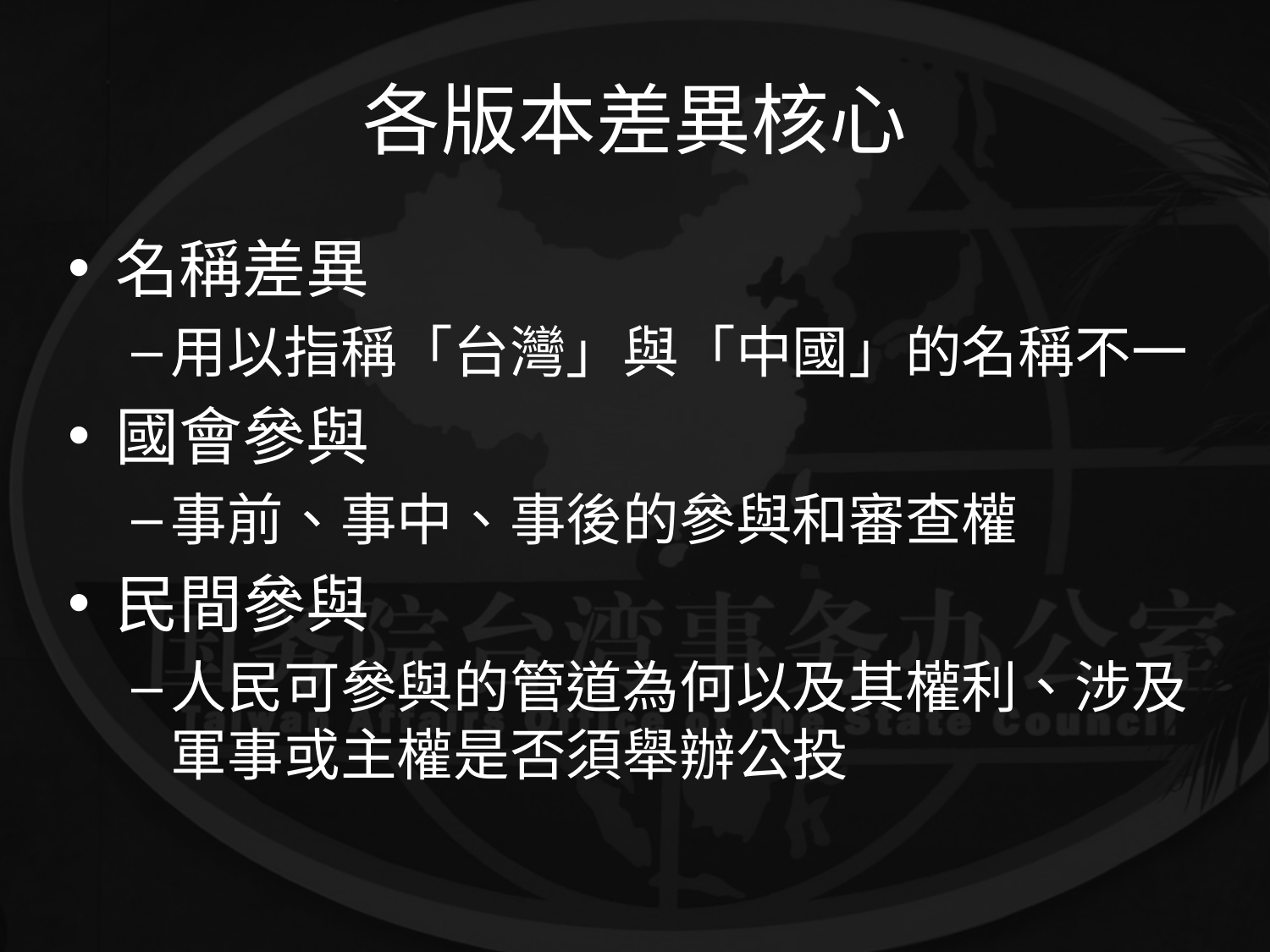

# 各版本差異核心
名稱差異
用以指稱「台灣」與「中國」的名稱不一
國會參與
事前、事中、事後的參與和審查權
民間參與
人民可參與的管道為何以及其權利、涉及軍事或主權是否須舉辦公投